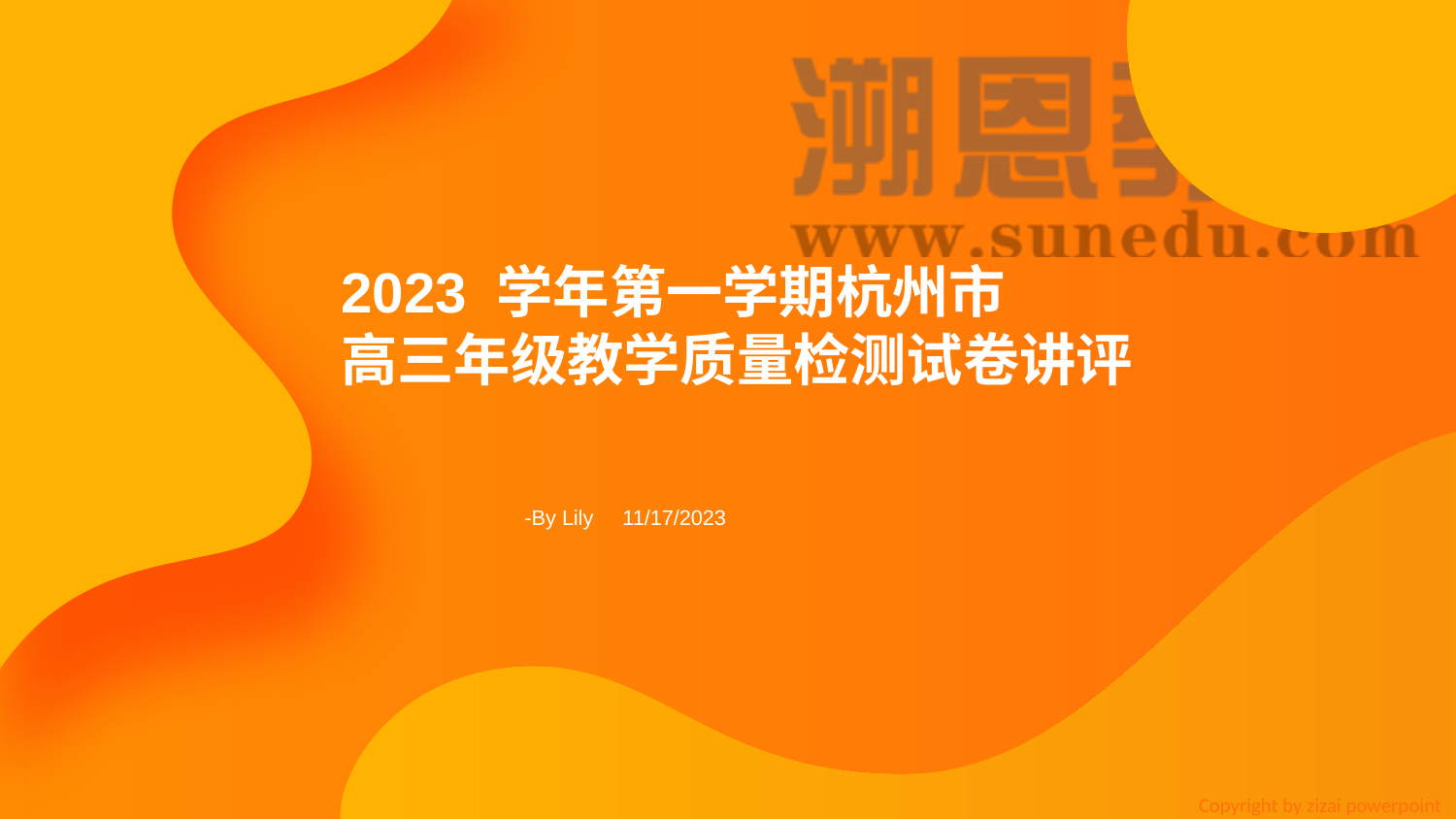

2023 学年第一学期杭州市
高三年级教学质量检测试卷讲评

-By Lily     11/17/2023
Copyright by zizai powerpoint